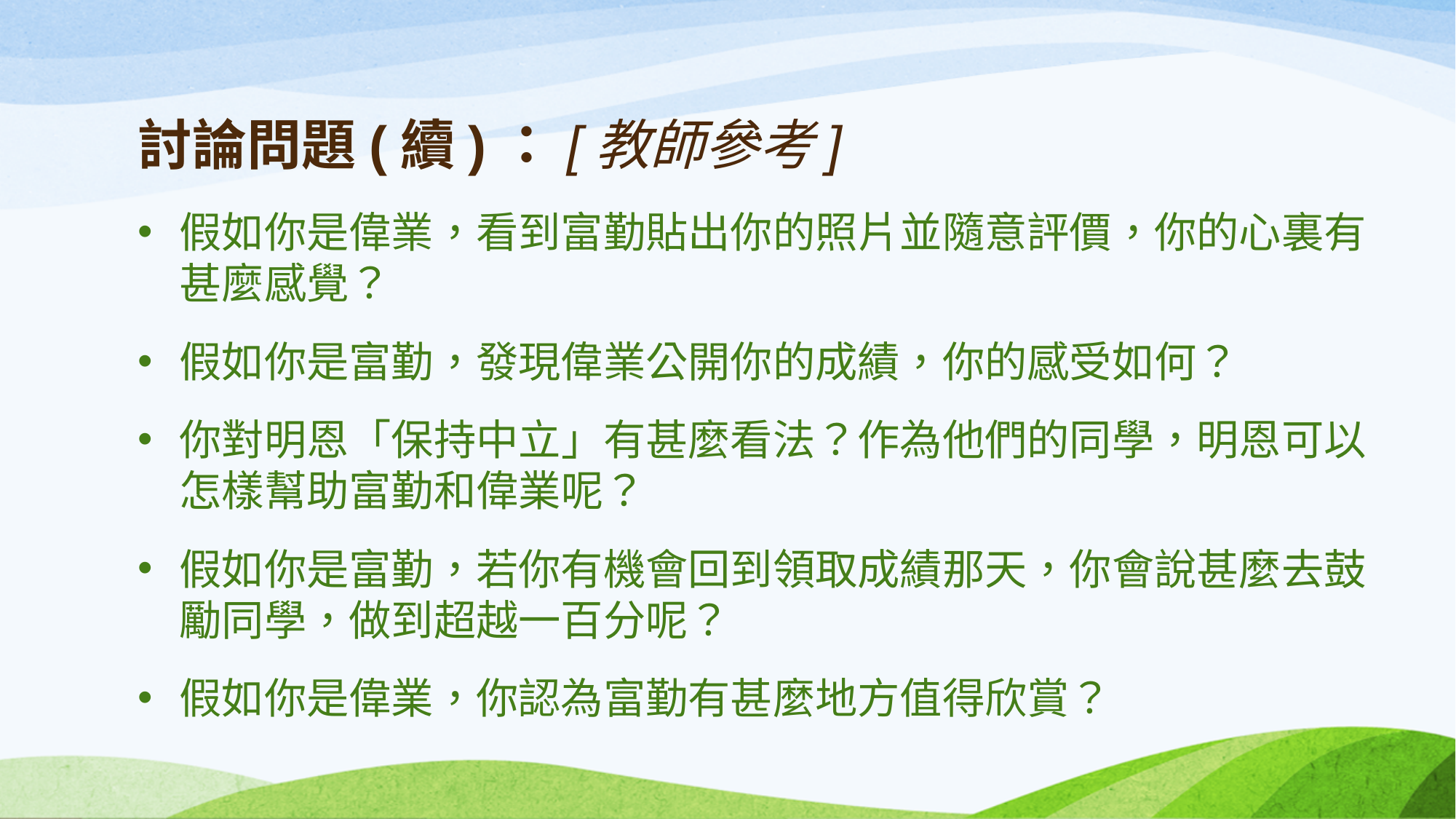

# 討論問題(續)：[教師參考]
假如你是偉業，看到富勤貼出你的照片並隨意評價，你的心裏有甚麼感覺？
假如你是富勤，發現偉業公開你的成績，你的感受如何？
你對明恩「保持中立」有甚麼看法？作為他們的同學，明恩可以怎樣幫助富勤和偉業呢？
假如你是富勤，若你有機會回到領取成績那天，你會說甚麼去鼓勵同學，做到超越一百分呢？
假如你是偉業，你認為富勤有甚麼地方值得欣賞？